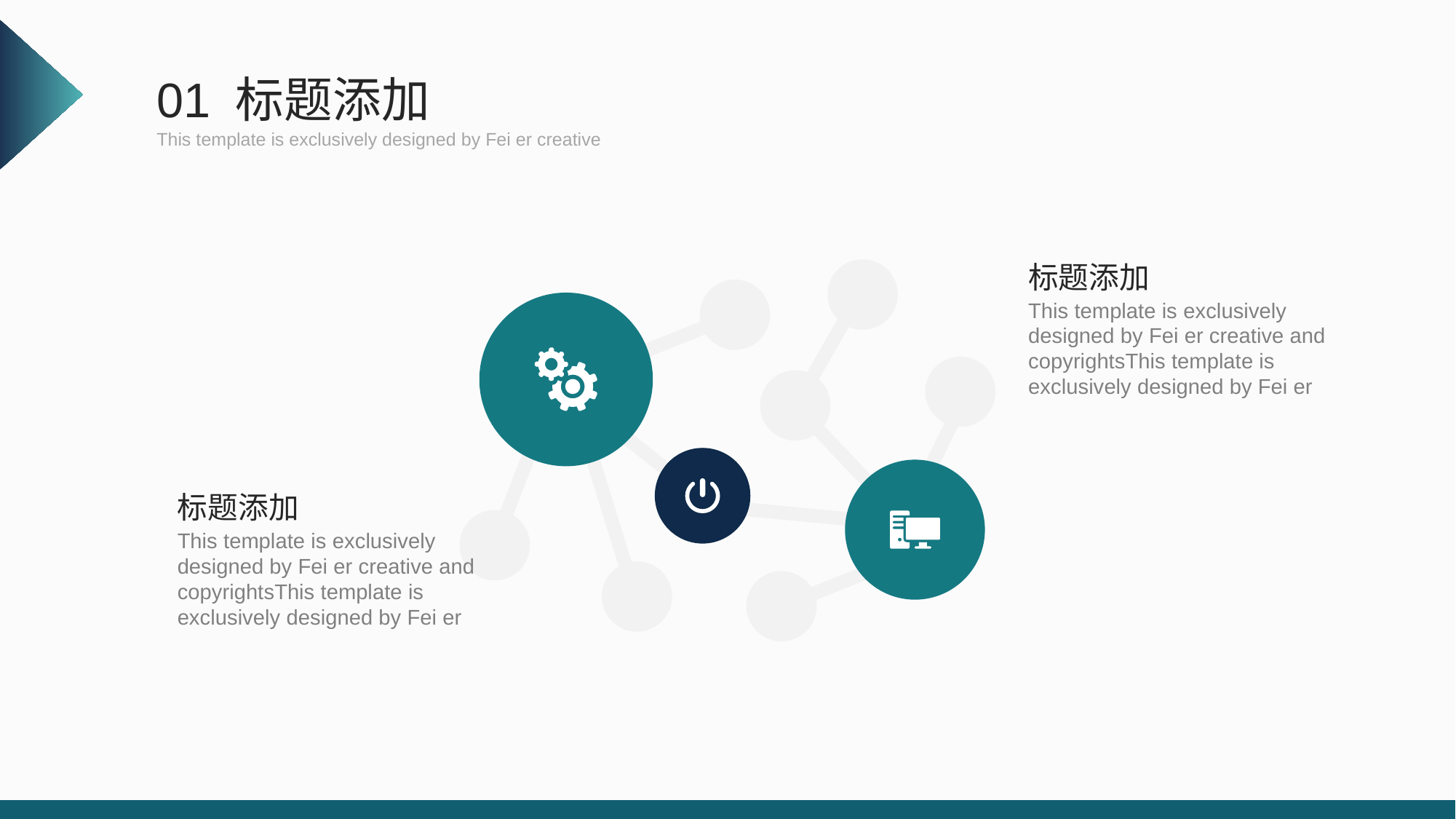

01 标题添加
This template is exclusively designed by Fei er creative
标题添加
This template is exclusively designed by Fei er creative and copyrightsThis template is exclusively designed by Fei er

标题添加
This template is exclusively designed by Fei er creative and copyrightsThis template is exclusively designed by Fei er